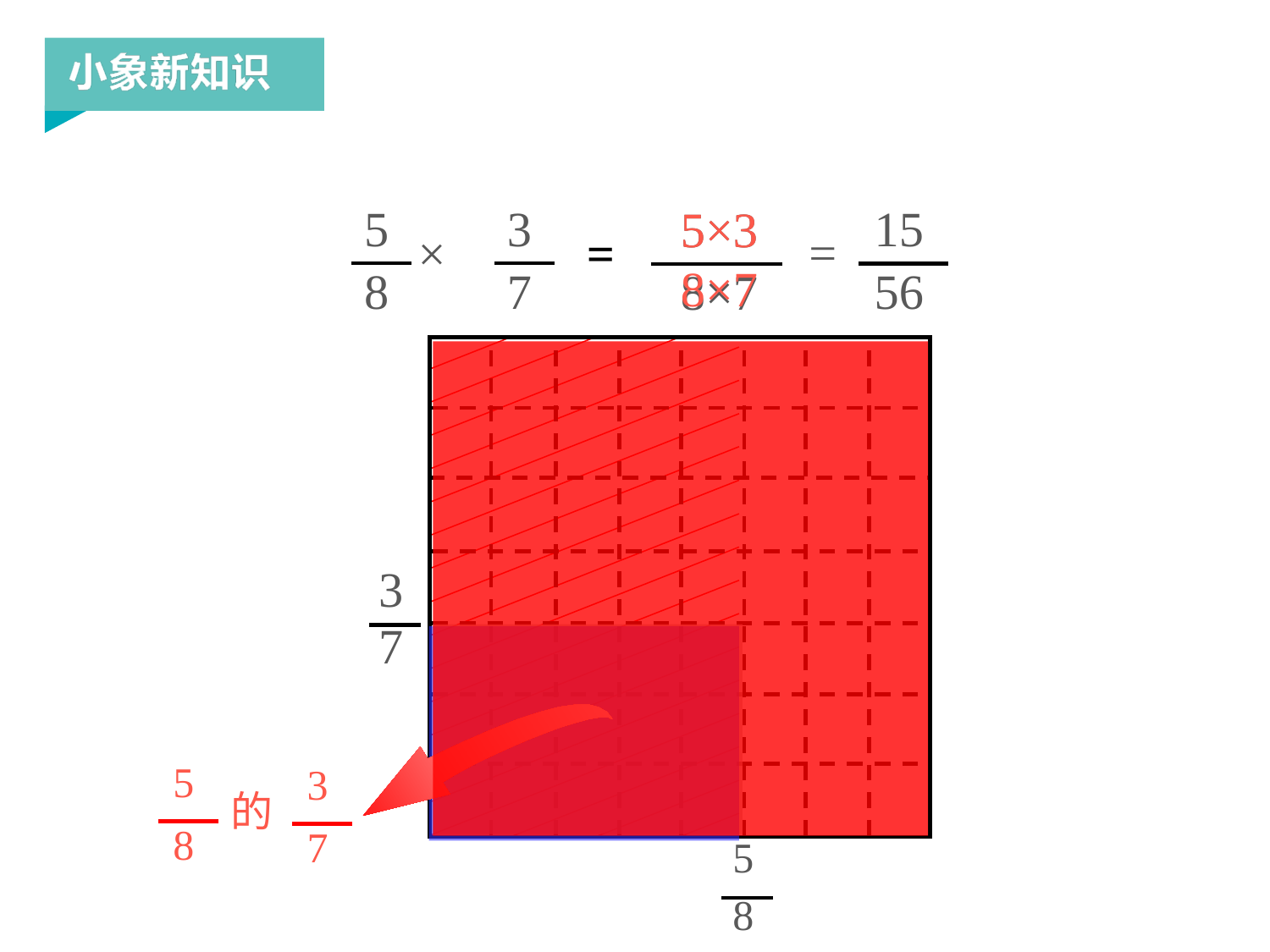

5
8
3
7
×
15
56
=
5×3
8×7
5×3
=
8×7

3
7

5
8
3
7
的
5
8